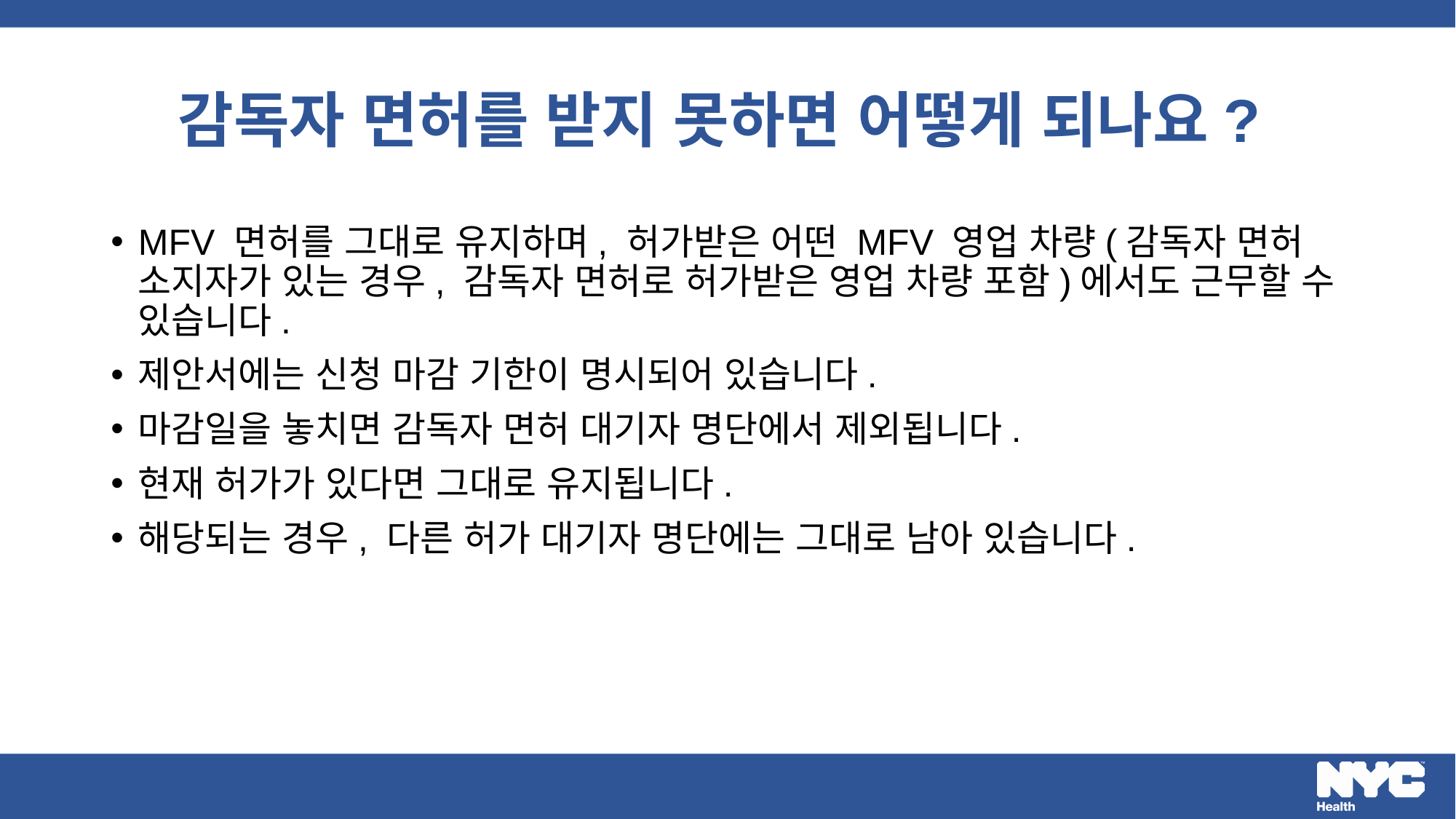

# 감독자 면허를 받지 못하면 어떻게 되나요?
MFV 면허를 그대로 유지하며, 허가받은 어떤 MFV 영업 차량(감독자 면허 소지자가 있는 경우, 감독자 면허로 허가받은 영업 차량 포함)에서도 근무할 수 있습니다.
제안서에는 신청 마감 기한이 명시되어 있습니다.
마감일을 놓치면 감독자 면허 대기자 명단에서 제외됩니다.
현재 허가가 있다면 그대로 유지됩니다.
해당되는 경우, 다른 허가 대기자 명단에는 그대로 남아 있습니다.